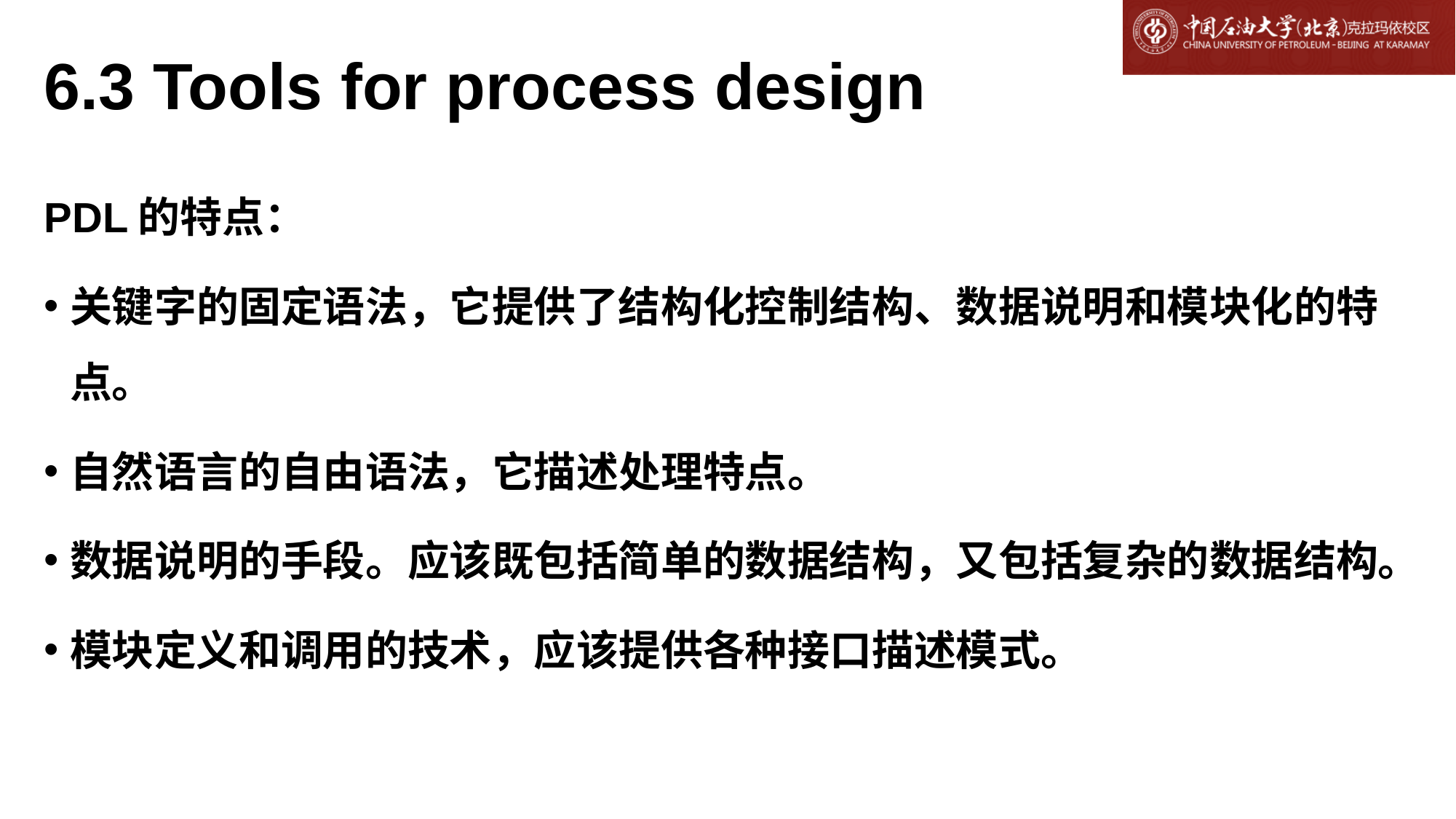

# 6.3 Tools for process design
PDL的特点：
关键字的固定语法，它提供了结构化控制结构、数据说明和模块化的特点。
自然语言的自由语法，它描述处理特点。
数据说明的手段。应该既包括简单的数据结构，又包括复杂的数据结构。
模块定义和调用的技术，应该提供各种接口描述模式。